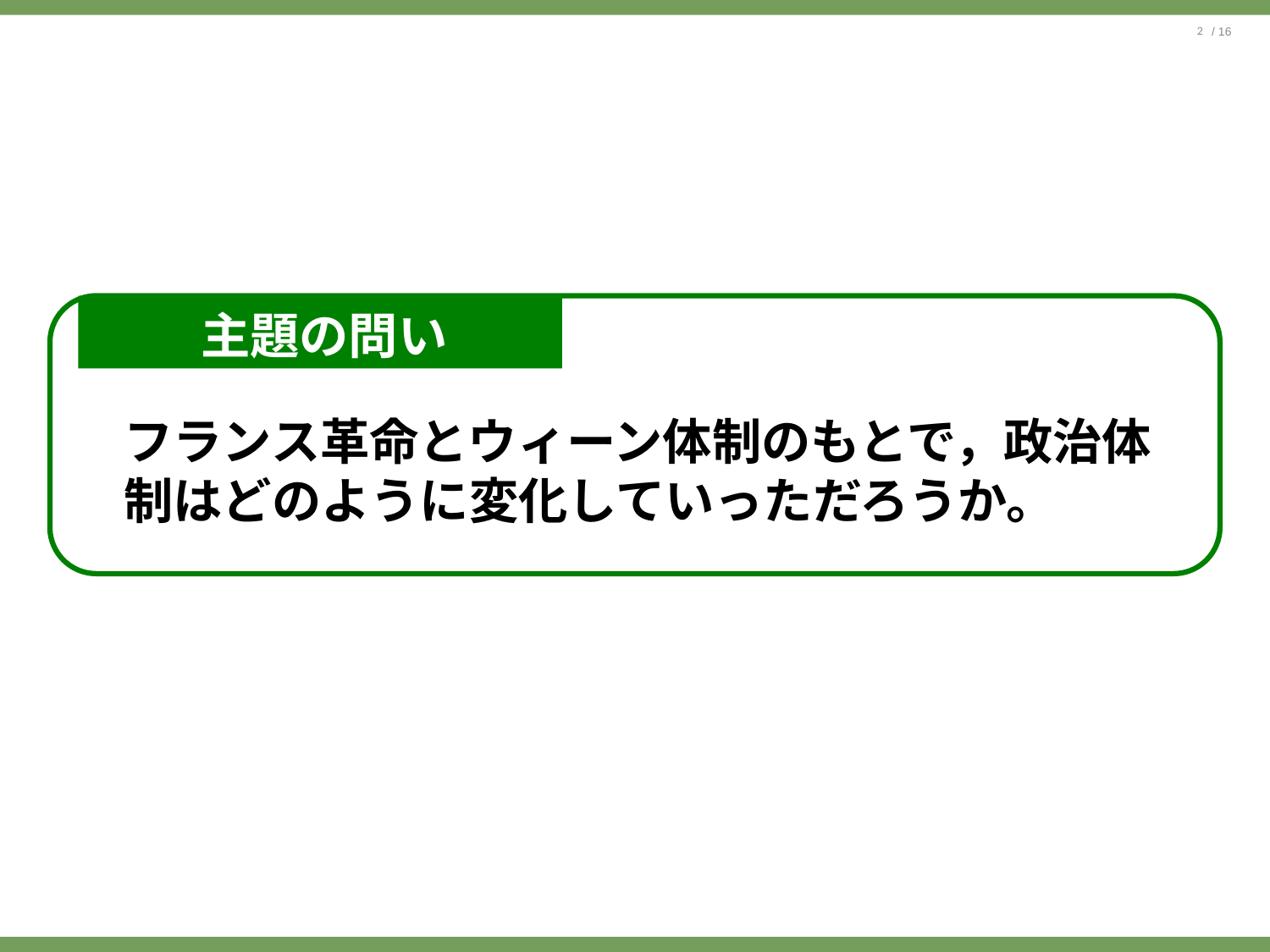

主題の問い

フランス革命とウィーン体制のもとで，政治体制はどのように変化していっただろうか。